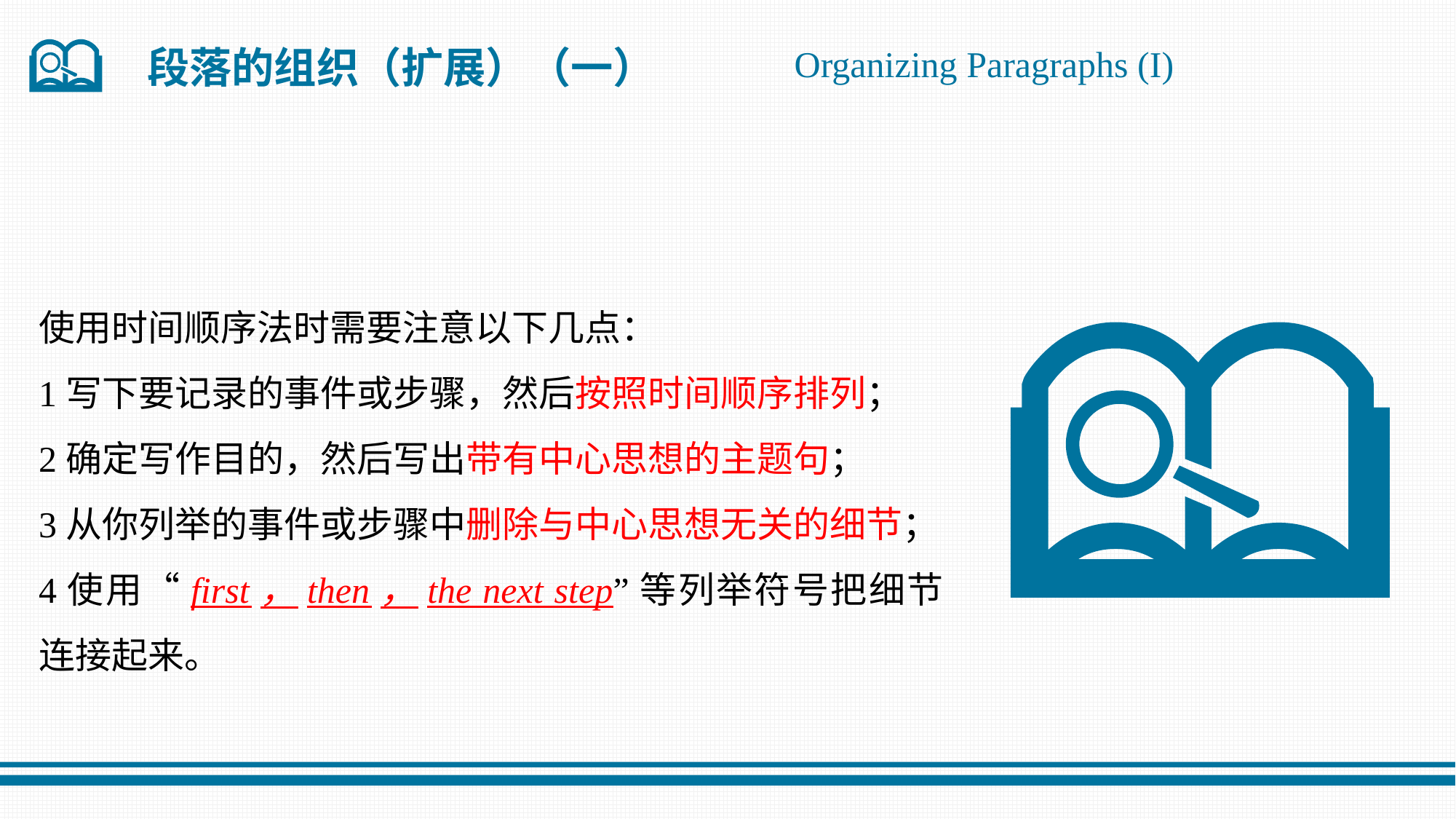

Organizing Paragraphs (I)
段落的组织（扩展）（一）
使用时间顺序法时需要注意以下几点：
1写下要记录的事件或步骤，然后按照时间顺序排列；
2确定写作目的，然后写出带有中心思想的主题句；
3从你列举的事件或步骤中删除与中心思想无关的细节；
4使用“first，then，the next step”等列举符号把细节连接起来。